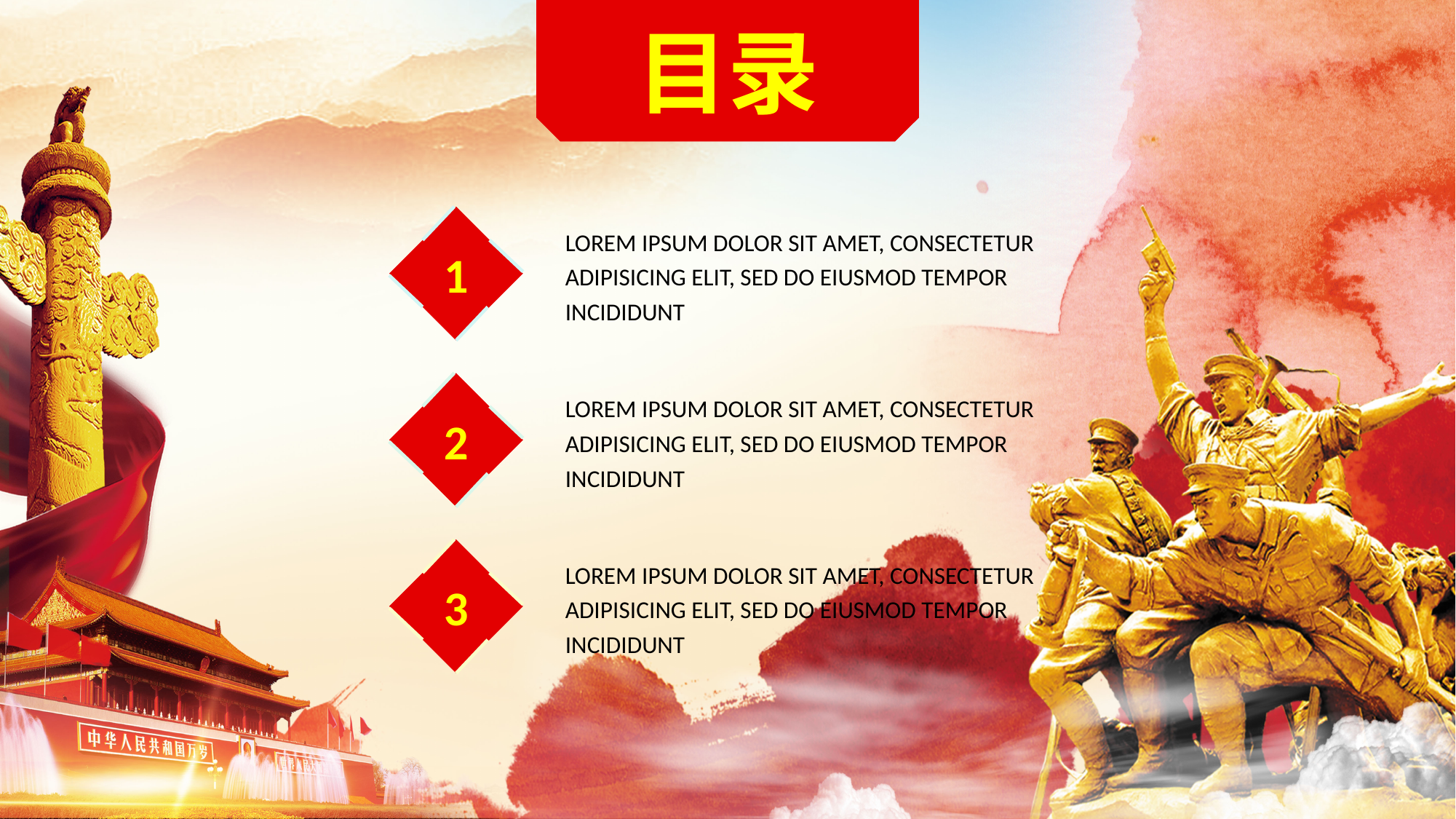

目录
1
LOREM IPSUM DOLOR SIT AMET, CONSECTETUR ADIPISICING ELIT, SED DO EIUSMOD TEMPOR INCIDIDUNT
2
LOREM IPSUM DOLOR SIT AMET, CONSECTETUR ADIPISICING ELIT, SED DO EIUSMOD TEMPOR INCIDIDUNT
3
LOREM IPSUM DOLOR SIT AMET, CONSECTETUR ADIPISICING ELIT, SED DO EIUSMOD TEMPOR INCIDIDUNT